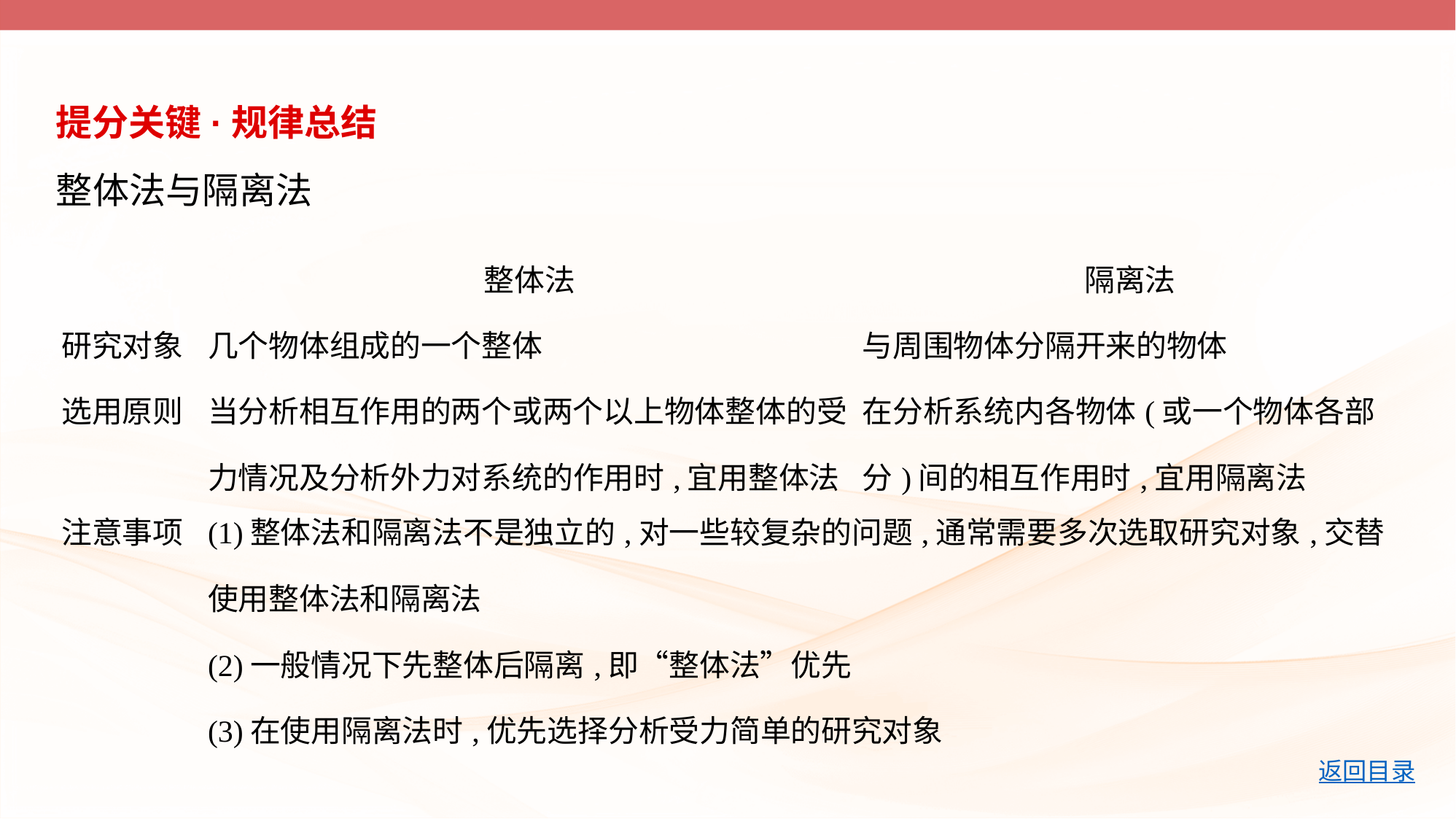

提分关键·规律总结
整体法与隔离法
|  | 整体法 | 隔离法 |
| --- | --- | --- |
| 研究对象 | 几个物体组成的一个整体 | 与周围物体分隔开来的物体 |
| 选用原则 | 当分析相互作用的两个或两个以上物体整体的受力情况及分析外力对系统的作用时,宜用整体法 | 在分析系统内各物体(或一个物体各部 分)间的相互作用时,宜用隔离法 |
| 注意事项 | (1)整体法和隔离法不是独立的,对一些较复杂的问题,通常需要多次选取研究对象,交替使用整体法和隔离法 (2)一般情况下先整体后隔离,即“整体法”优先 (3)在使用隔离法时,优先选择分析受力简单的研究对象 |  |